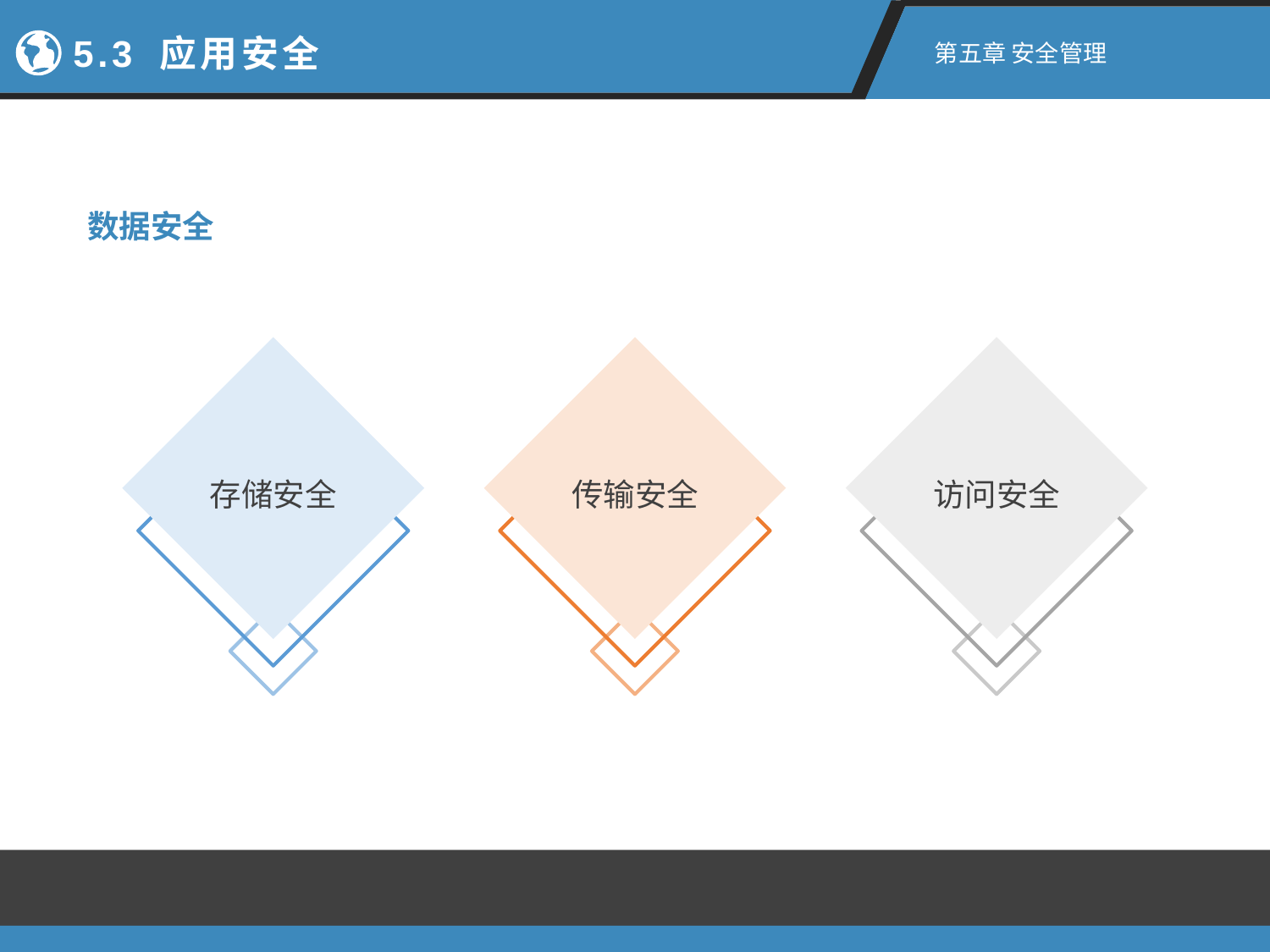

5.3 应用安全

第五章 安全管理
数据安全
存储安全

传输安全

访问安全